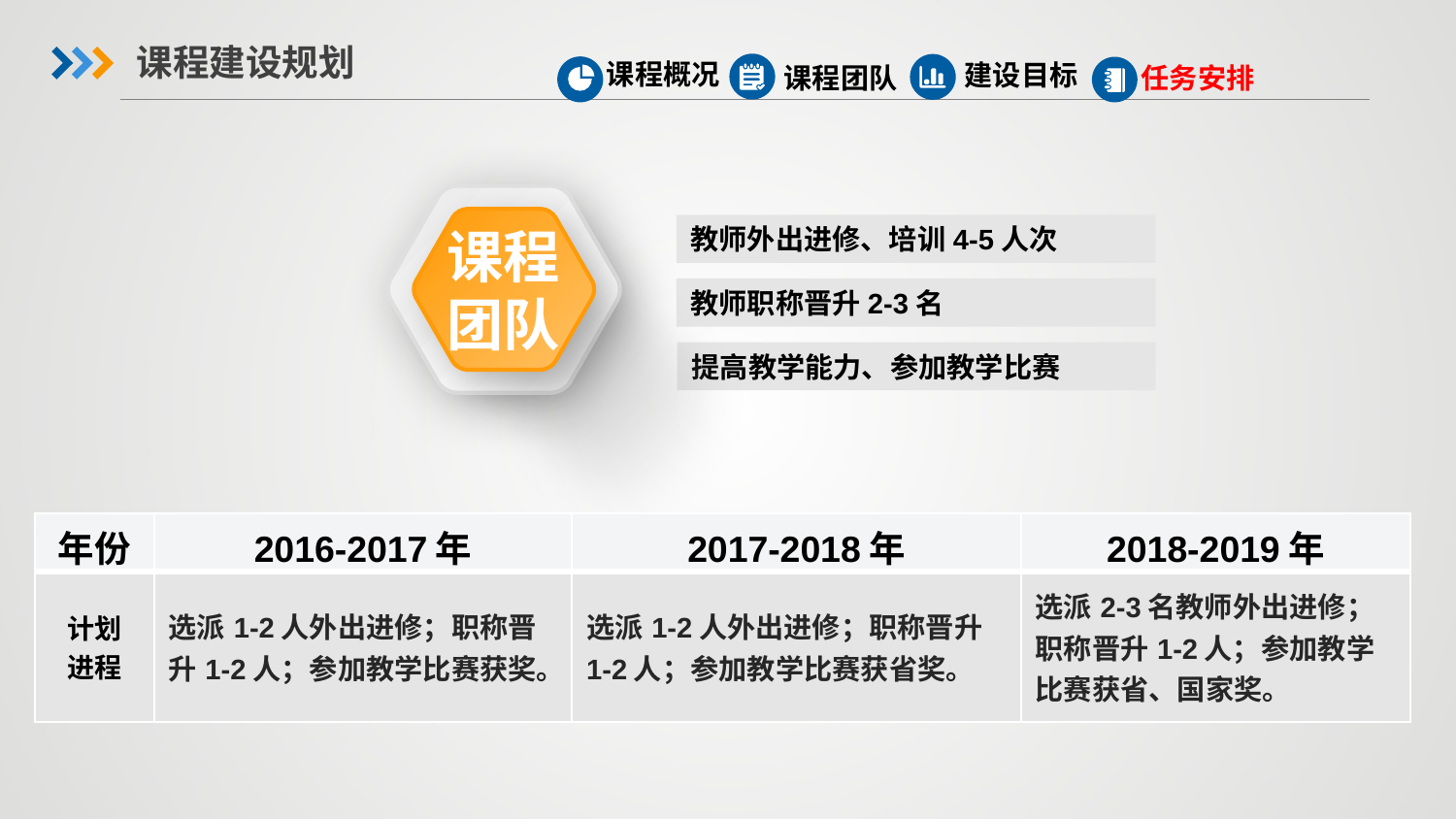

课程建设规划
课程概况
建设目标
课程团队
任务安排

课程团队
教师外出进修、培训4-5人次
教师职称晋升2-3名
提高教学能力、参加教学比赛
| 年份 | 2016-2017年 | 2017-2018年 | 2018-2019年 |
| --- | --- | --- | --- |
| 计划 进程 | 选派1-2人外出进修；职称晋升1-2人；参加教学比赛获奖。 | 选派1-2人外出进修；职称晋升1-2人；参加教学比赛获省奖。 | 选派2-3名教师外出进修；职称晋升1-2人；参加教学比赛获省、国家奖。 |